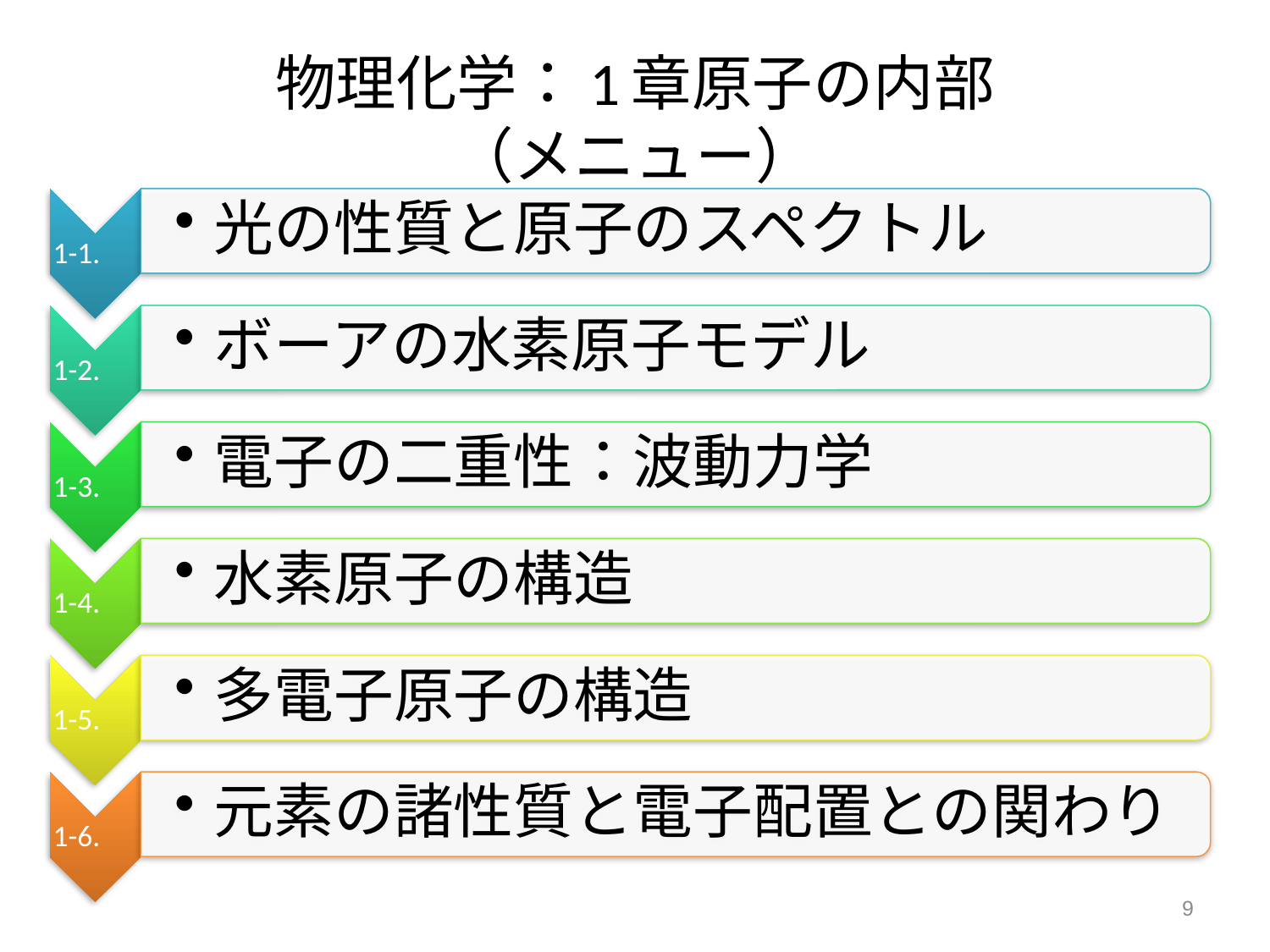

# 物理化学：1章原子の内部 （メニュー）
1-1.
光の性質と原子のスペクトル
1-2.
ボーアの水素原子モデル
1-3.
電子の二重性：波動力学
1-4.
水素原子の構造
1-5.
多電子原子の構造
1-6.
元素の諸性質と電子配置との関わり
9